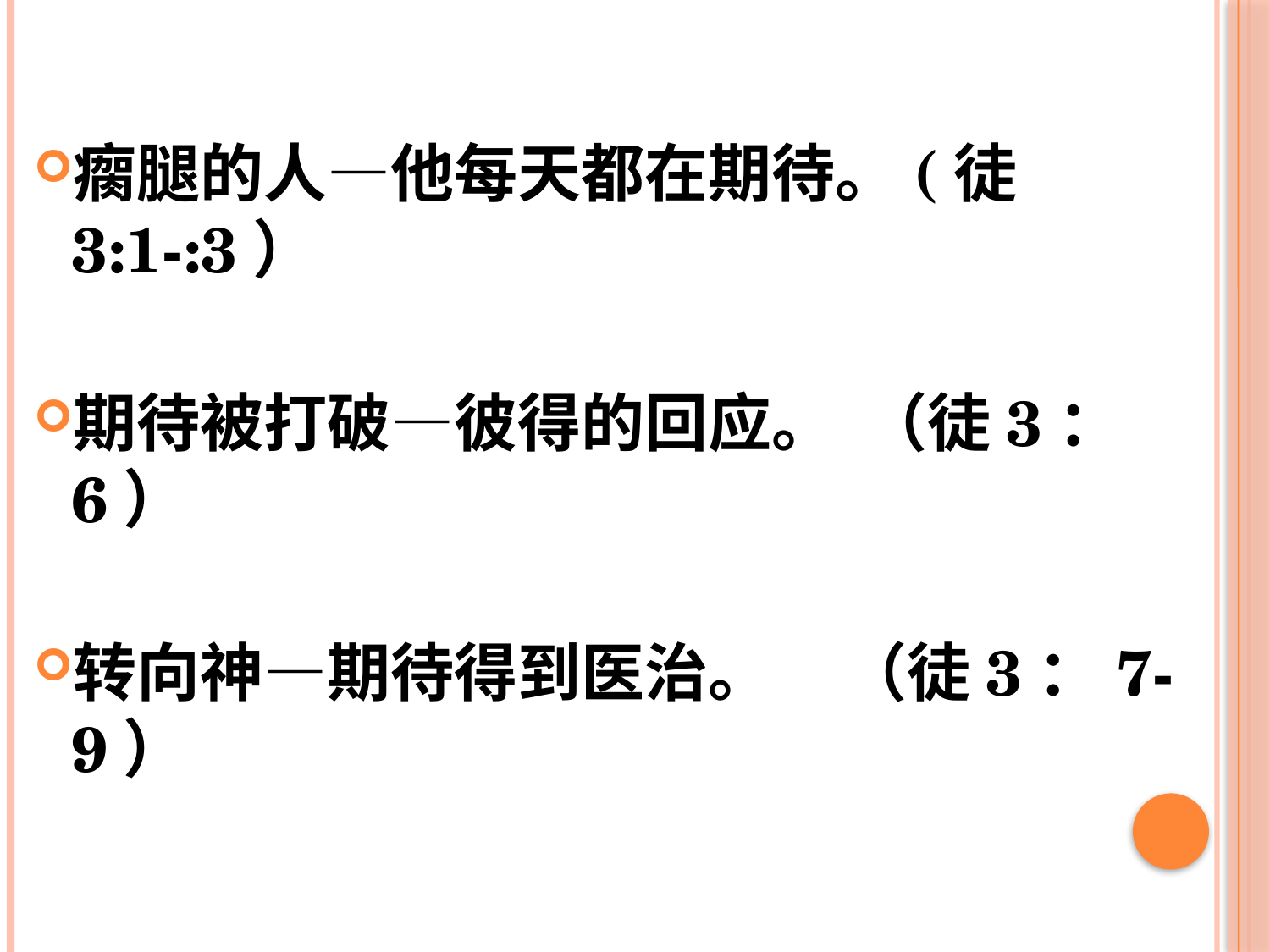

瘸腿的人—他每天都在期待。(徒3:1-:3）

期待被打破—彼得的回应。  （徒3：6）

转向神—期待得到医治。     （徒3：7-9）